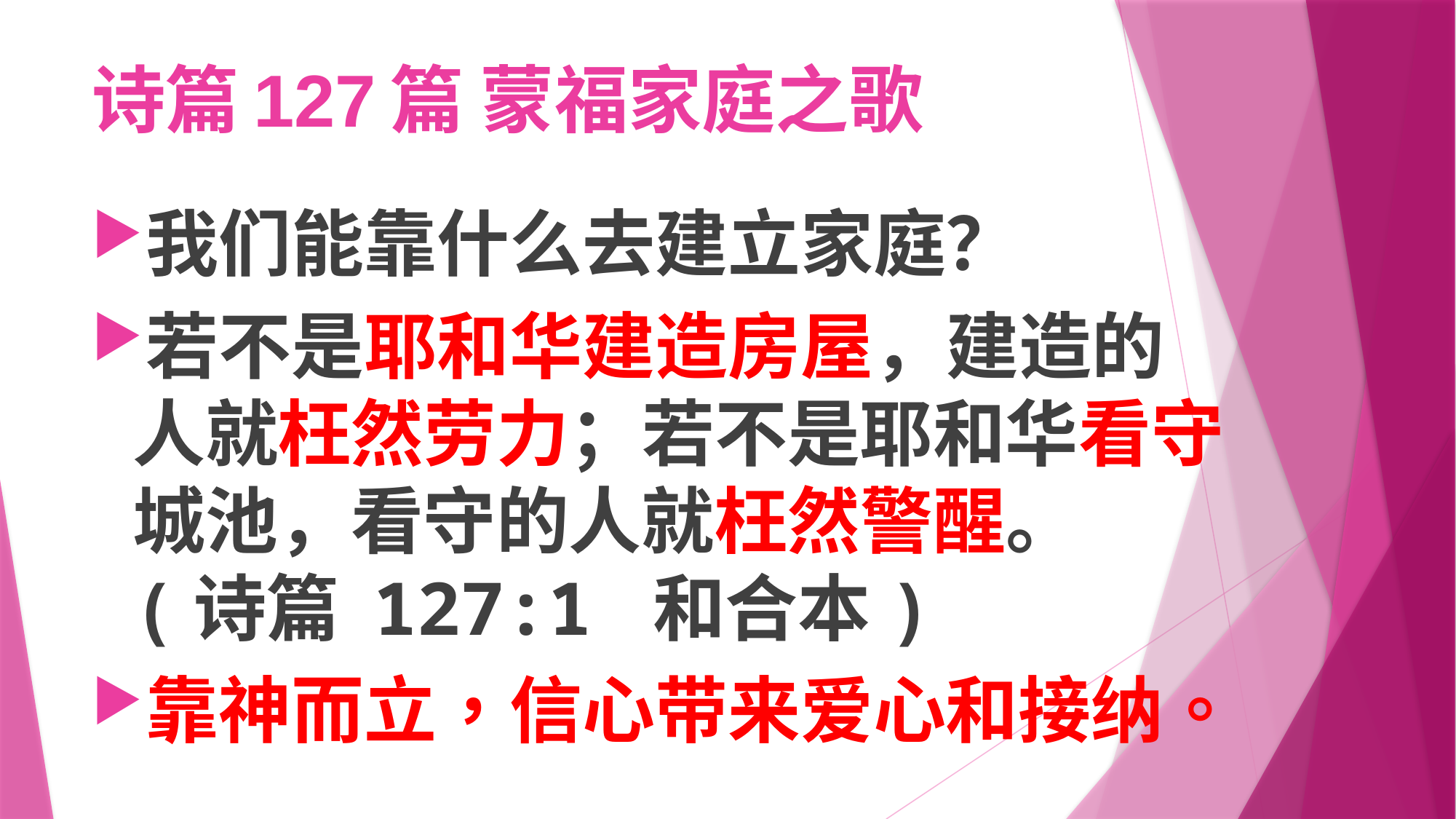

# 诗篇127篇 蒙福家庭之歌
我们能靠什么去建立家庭？
若不是耶和华建造房屋，建造的人就枉然劳力；若不是耶和华看守城池，看守的人就枉然警醒。  (诗篇 127:1 和合本)
靠神而立，信心带来爱心和接纳。